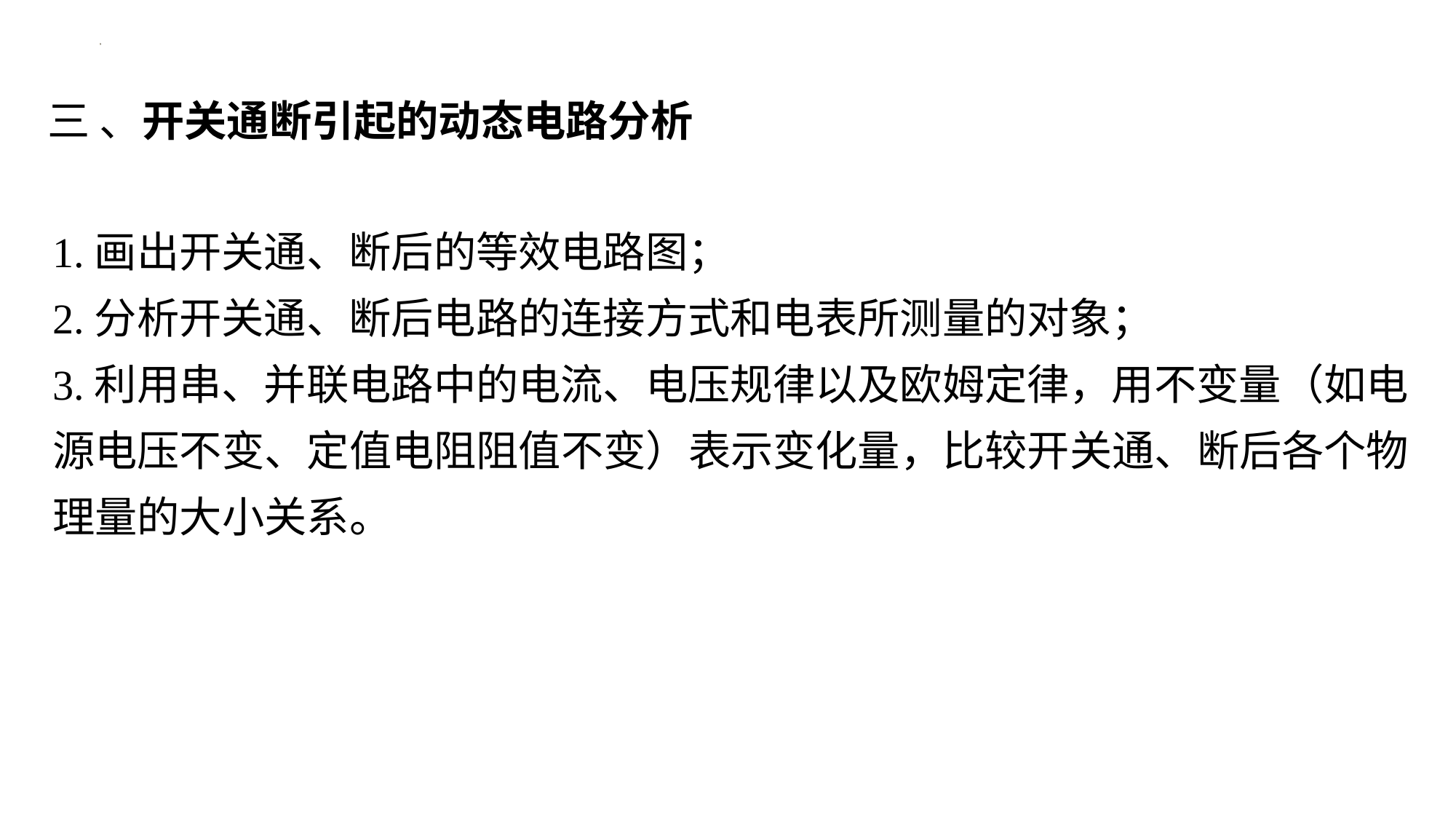

三 、开关通断引起的动态电路分析
1.画出开关通、断后的等效电路图；
2.分析开关通、断后电路的连接方式和电表所测量的对象；
3.利用串、并联电路中的电流、电压规律以及欧姆定律，用不变量（如电
源电压不变、定值电阻阻值不变）表示变化量，比较开关通、断后各个物
理量的大小关系。